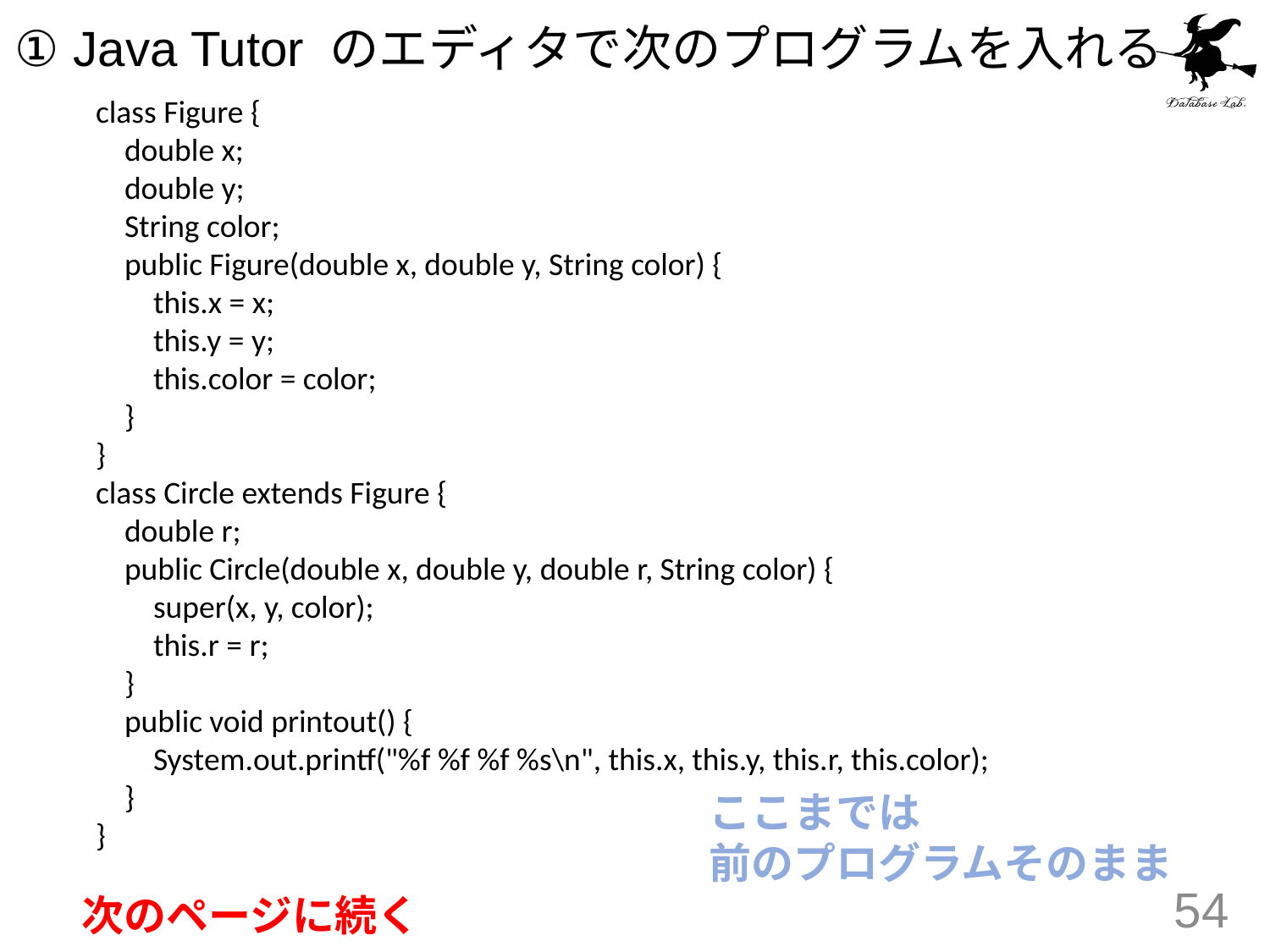

① Java Tutor のエディタで次のプログラムを入れる

class Figure {
    double x;
    double y;
    String color;
    public Figure(double x, double y, String color) {
        this.x = x;
        this.y = y;
        this.color = color;
    }
}
class Circle extends Figure {
    double r;
    public Circle(double x, double y, double r, String color) {
        super(x, y, color);
        this.r = r;
    }
    public void printout() {
        System.out.printf("%f %f %f %s\n", this.x, this.y, this.r, this.color);
    }
}
ここまでは
前のプログラムそのまま
次のページに続く
54